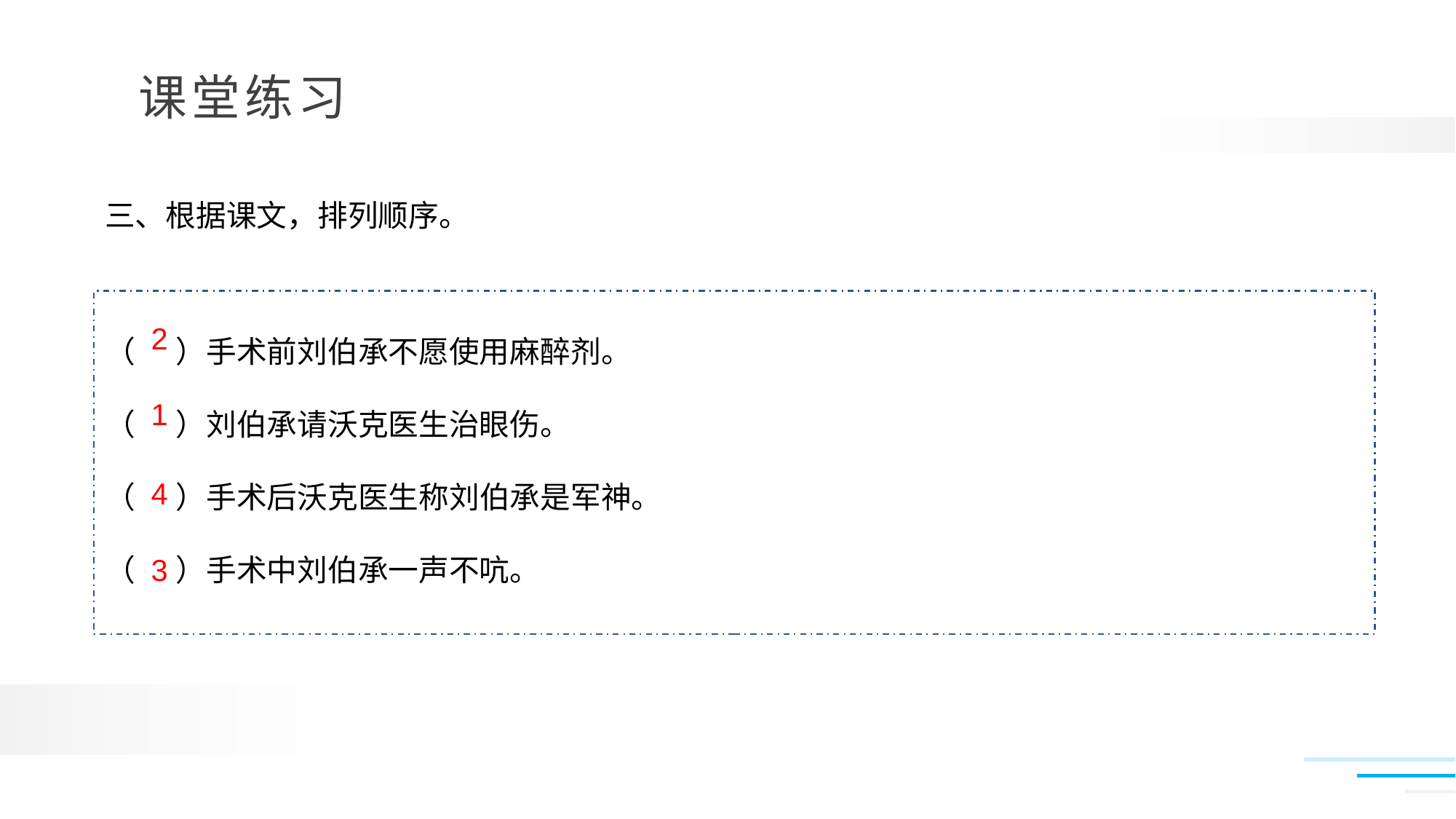

三、根据课文，排列顺序。
（      ）手术前刘伯承不愿使用麻醉剂。
（      ）刘伯承请沃克医生治眼伤。
（      ）手术后沃克医生称刘伯承是军神。
（      ）手术中刘伯承一声不吭。
2
1
4
3